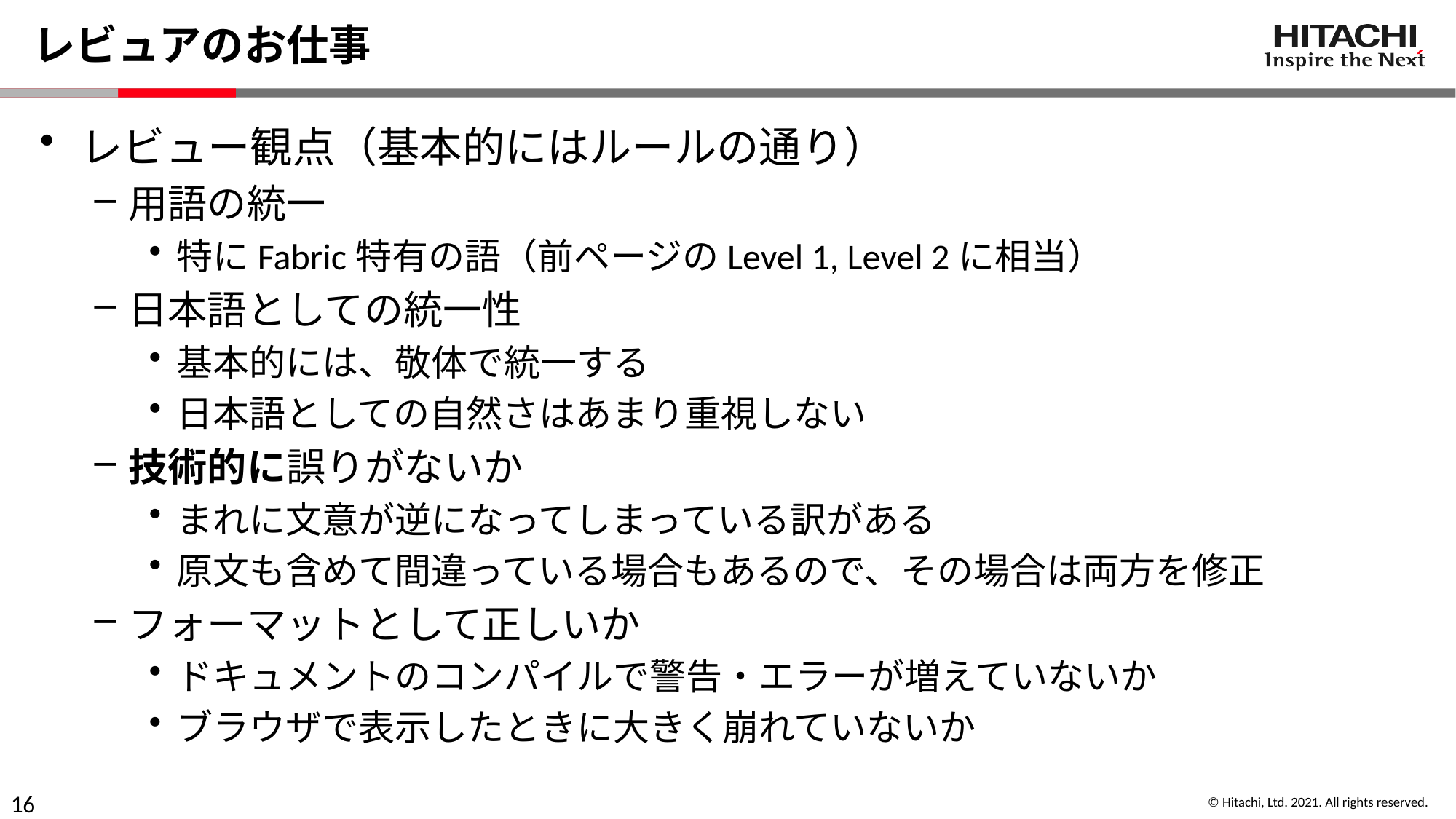

# レビュアのお仕事
レビュー観点（基本的にはルールの通り）
用語の統一
特にFabric特有の語（前ページのLevel 1, Level 2に相当）
日本語としての統一性
基本的には、敬体で統一する
日本語としての自然さはあまり重視しない
技術的に誤りがないか
まれに文意が逆になってしまっている訳がある
原文も含めて間違っている場合もあるので、その場合は両方を修正
フォーマットとして正しいか
ドキュメントのコンパイルで警告・エラーが増えていないか
ブラウザで表示したときに大きく崩れていないか